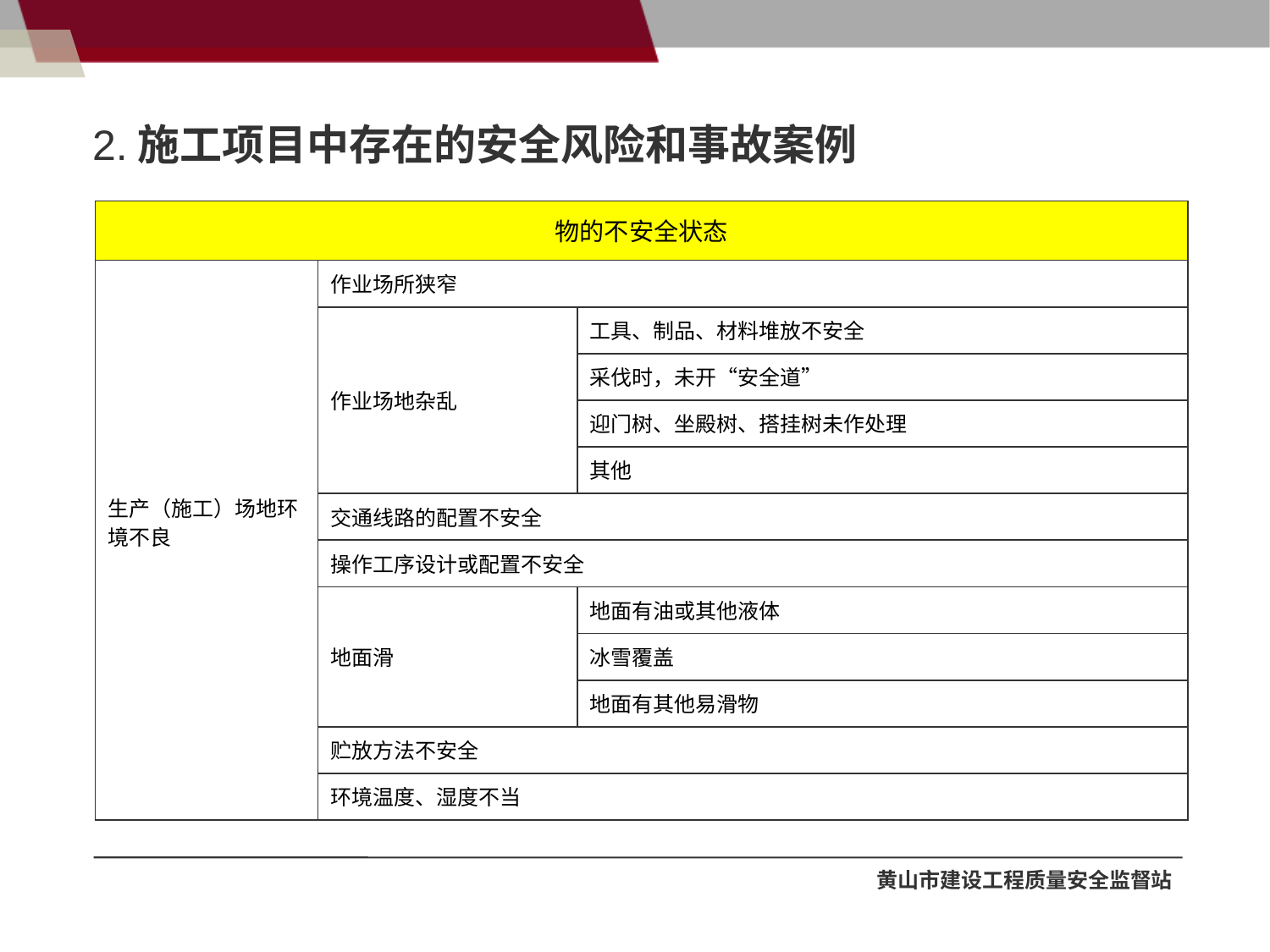

# 2.施工项目中存在的安全风险和事故案例
| 物的不安全状态 |  |  |
| --- | --- | --- |
| 生产（施工）场地环境不良 | 作业场所狭窄 |  |
|  | 作业场地杂乱 | 工具、制品、材料堆放不安全 |
|  |  | 采伐时，未开“安全道” |
|  |  | 迎门树、坐殿树、搭挂树未作处理 |
|  |  | 其他 |
|  | 交通线路的配置不安全 |  |
|  | 操作工序设计或配置不安全 |  |
|  | 地面滑 | 地面有油或其他液体 |
|  |  | 冰雪覆盖 |
|  |  | 地面有其他易滑物 |
|  | 贮放方法不安全 |  |
|  | 环境温度、湿度不当 |  |